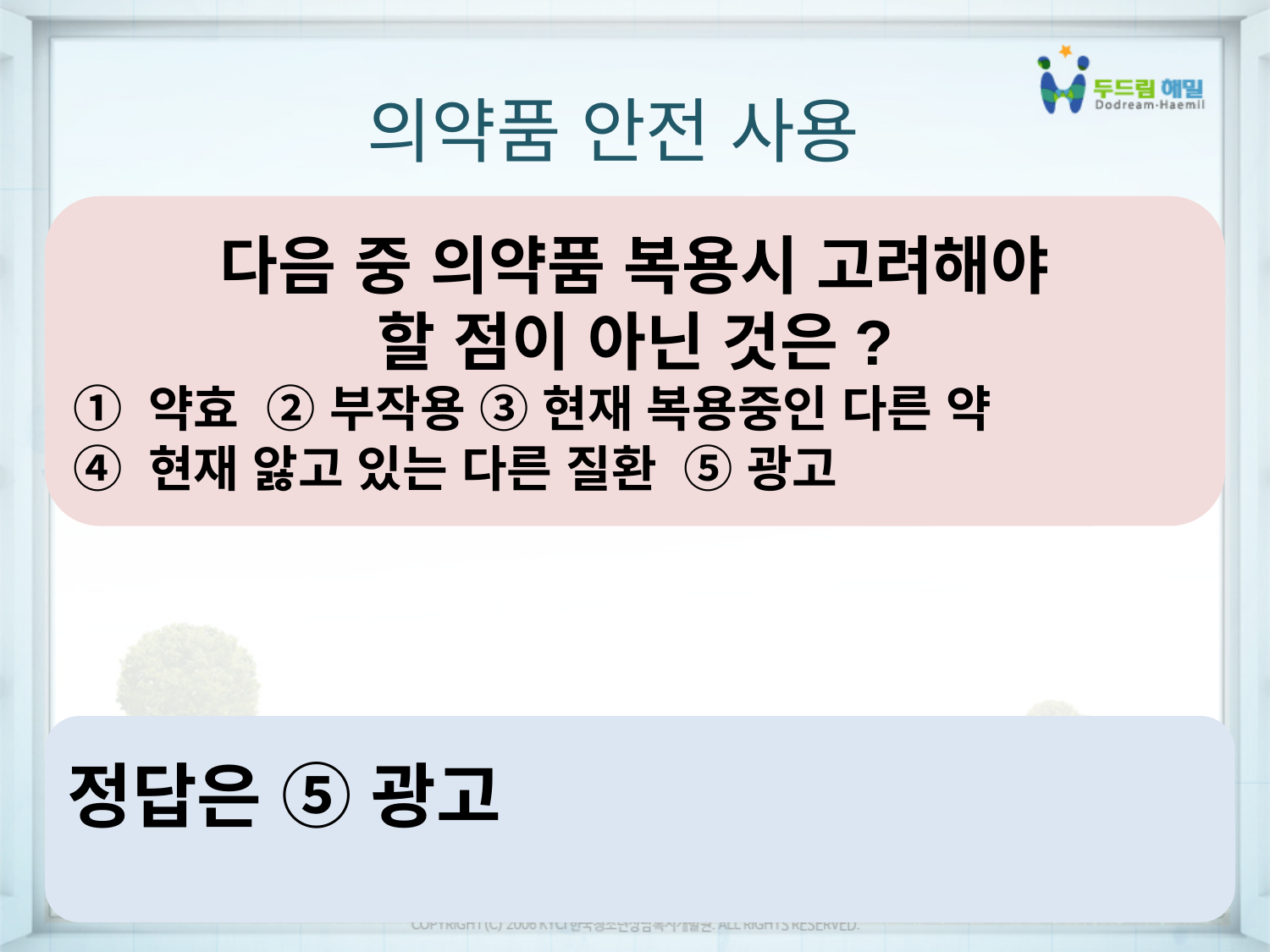

의약품 안전 사용
다음 중 의약품 복용시 고려해야
할 점이 아닌 것은?
① 약효  ② 부작용 ③ 현재 복용중인 다른 약
④ 현재 앓고 있는 다른 질환  ⑤ 광고
정답은 ⑤ 광고